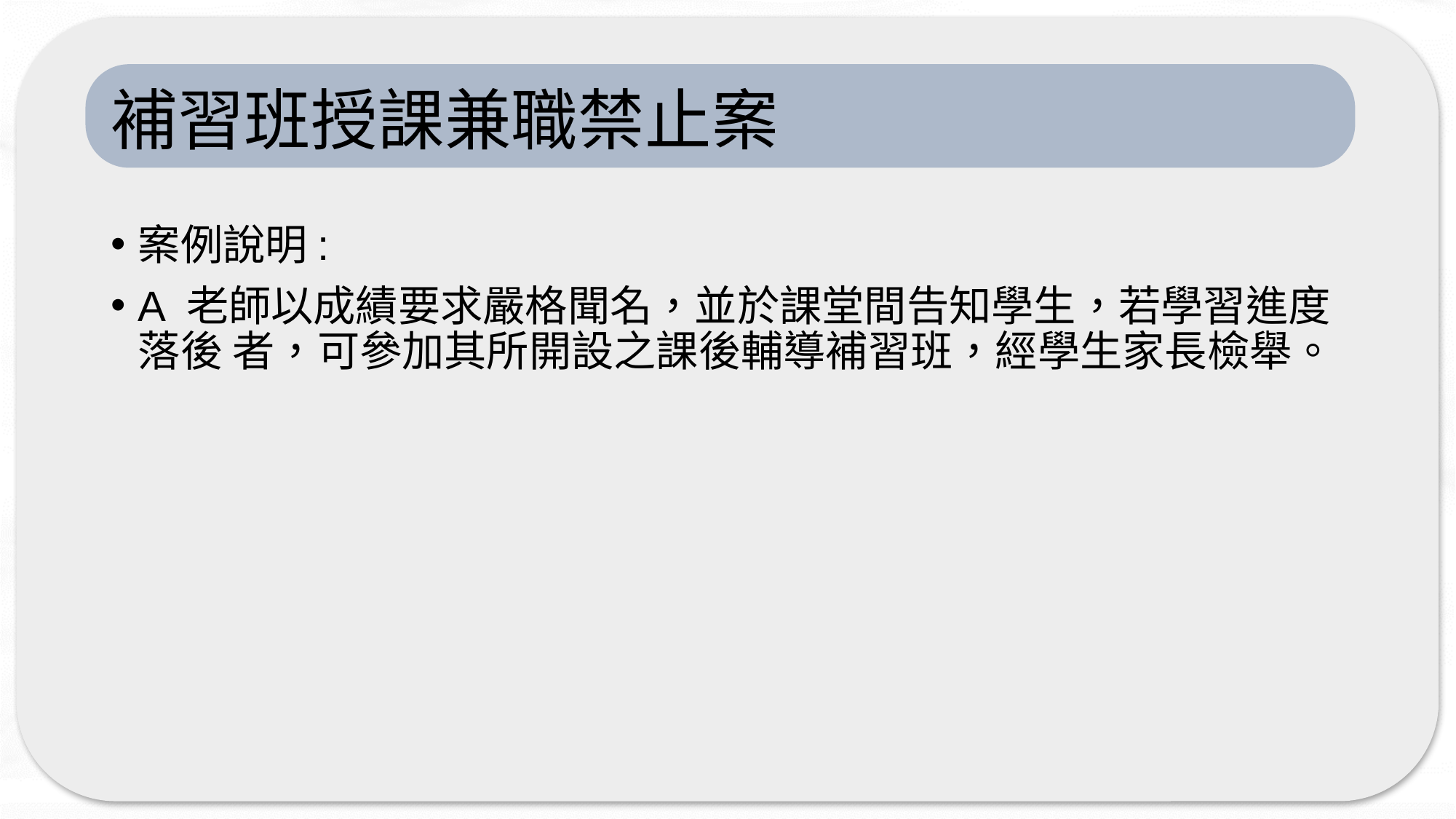

# 補習班授課兼職禁止案

案例說明:
A 老師以成績要求嚴格聞名，並於課堂間告知學生，若學習進度落後 者，可參加其所開設之課後輔導補習班，經學生家長檢舉。